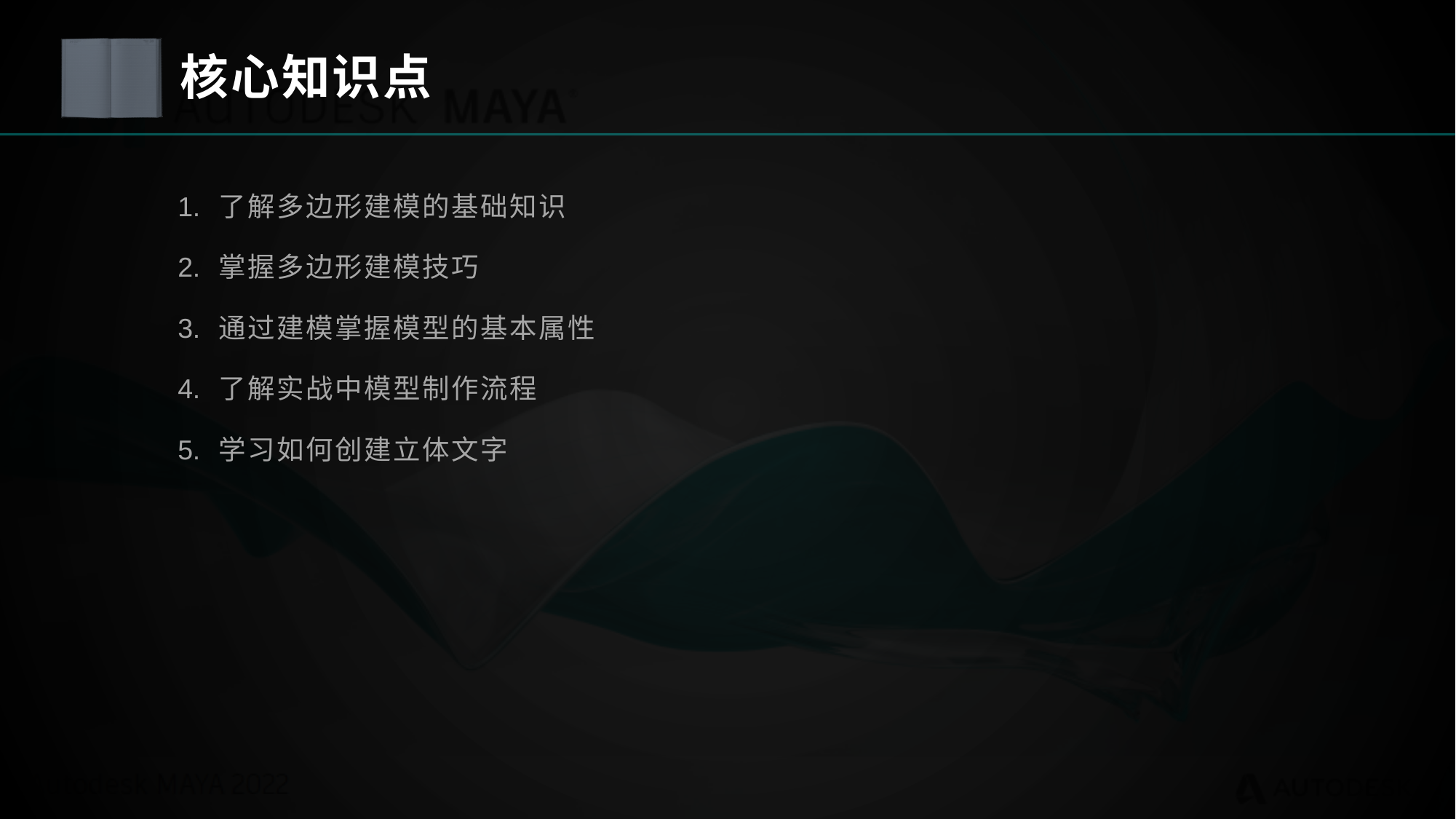

了解多边形建模的基础知识
掌握多边形建模技巧
通过建模掌握模型的基本属性
了解实战中模型制作流程
学习如何创建立体文字